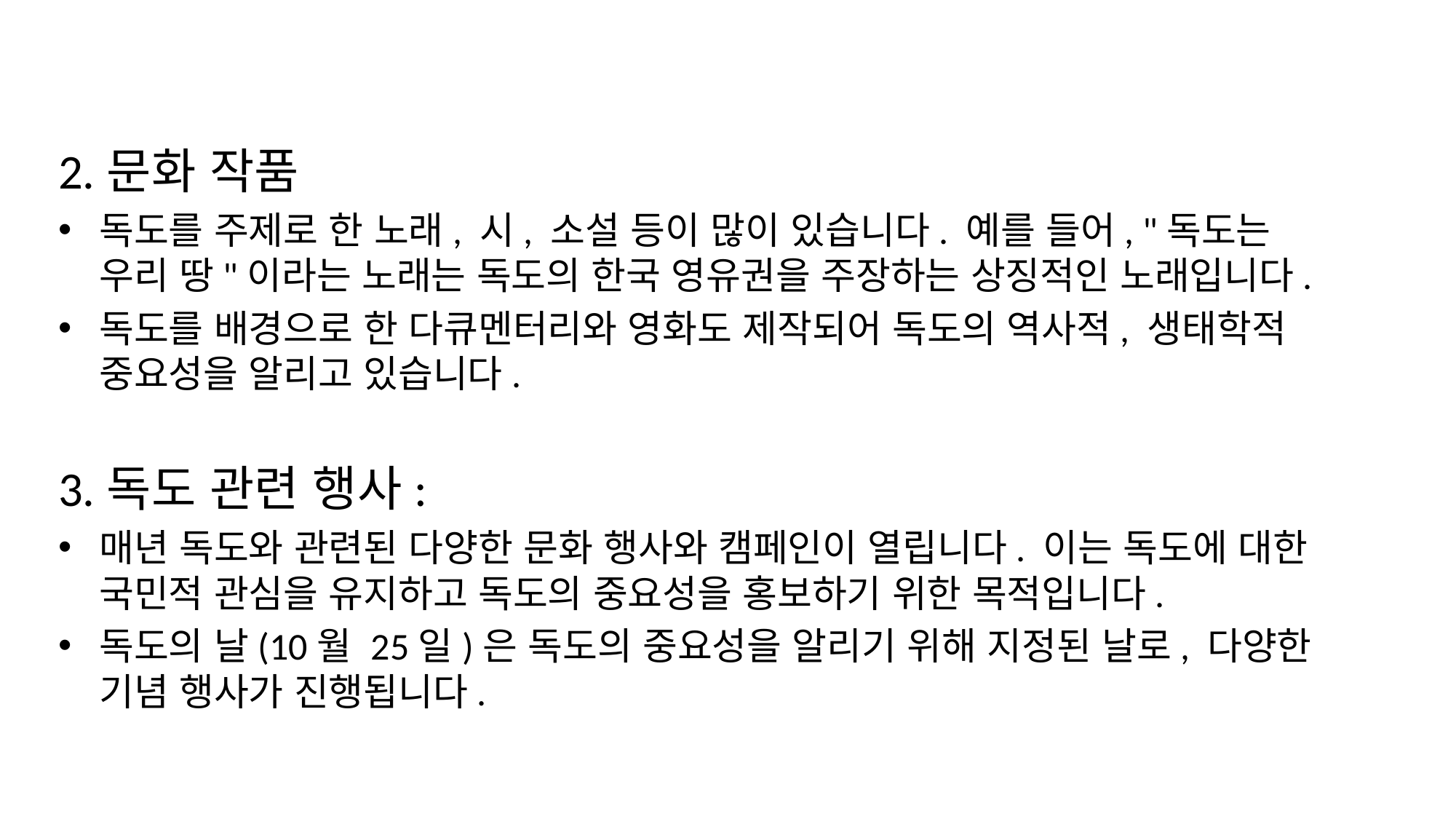

2.문화 작품
독도를 주제로 한 노래, 시, 소설 등이 많이 있습니다. 예를 들어, "독도는 우리 땅"이라는 노래는 독도의 한국 영유권을 주장하는 상징적인 노래입니다.
독도를 배경으로 한 다큐멘터리와 영화도 제작되어 독도의 역사적, 생태학적 중요성을 알리고 있습니다.

3.독도 관련 행사:
매년 독도와 관련된 다양한 문화 행사와 캠페인이 열립니다. 이는 독도에 대한 국민적 관심을 유지하고 독도의 중요성을 홍보하기 위한 목적입니다.
독도의 날(10월 25일)은 독도의 중요성을 알리기 위해 지정된 날로, 다양한 기념 행사가 진행됩니다.